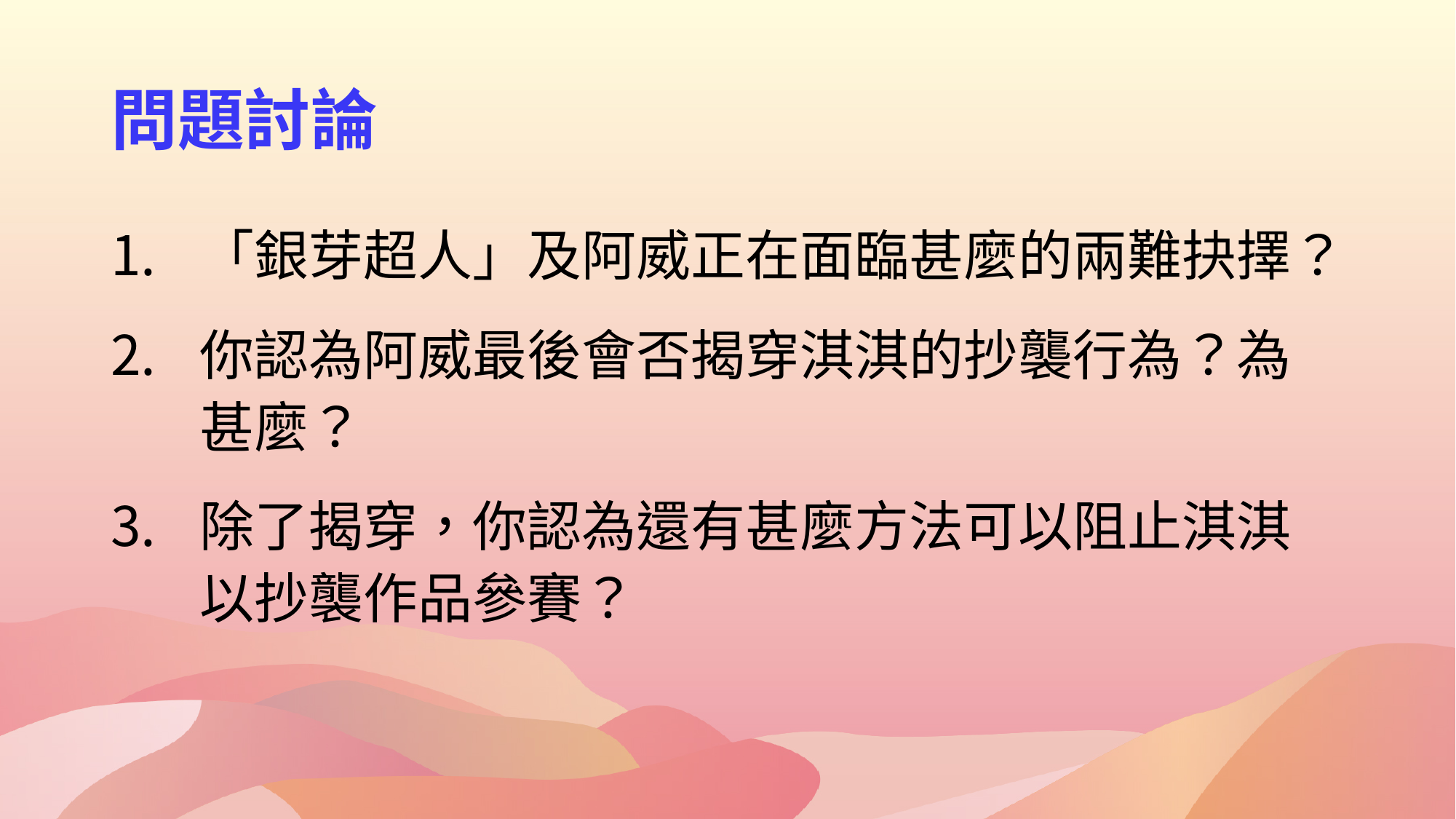

# 問題討論
「銀芽超人」及阿威正在面臨甚麼的兩難抉擇？
你認為阿威最後會否揭穿淇淇的抄襲行為？為   甚麼？
除了揭穿，你認為還有甚麼方法可以阻止淇淇以抄襲作品參賽？